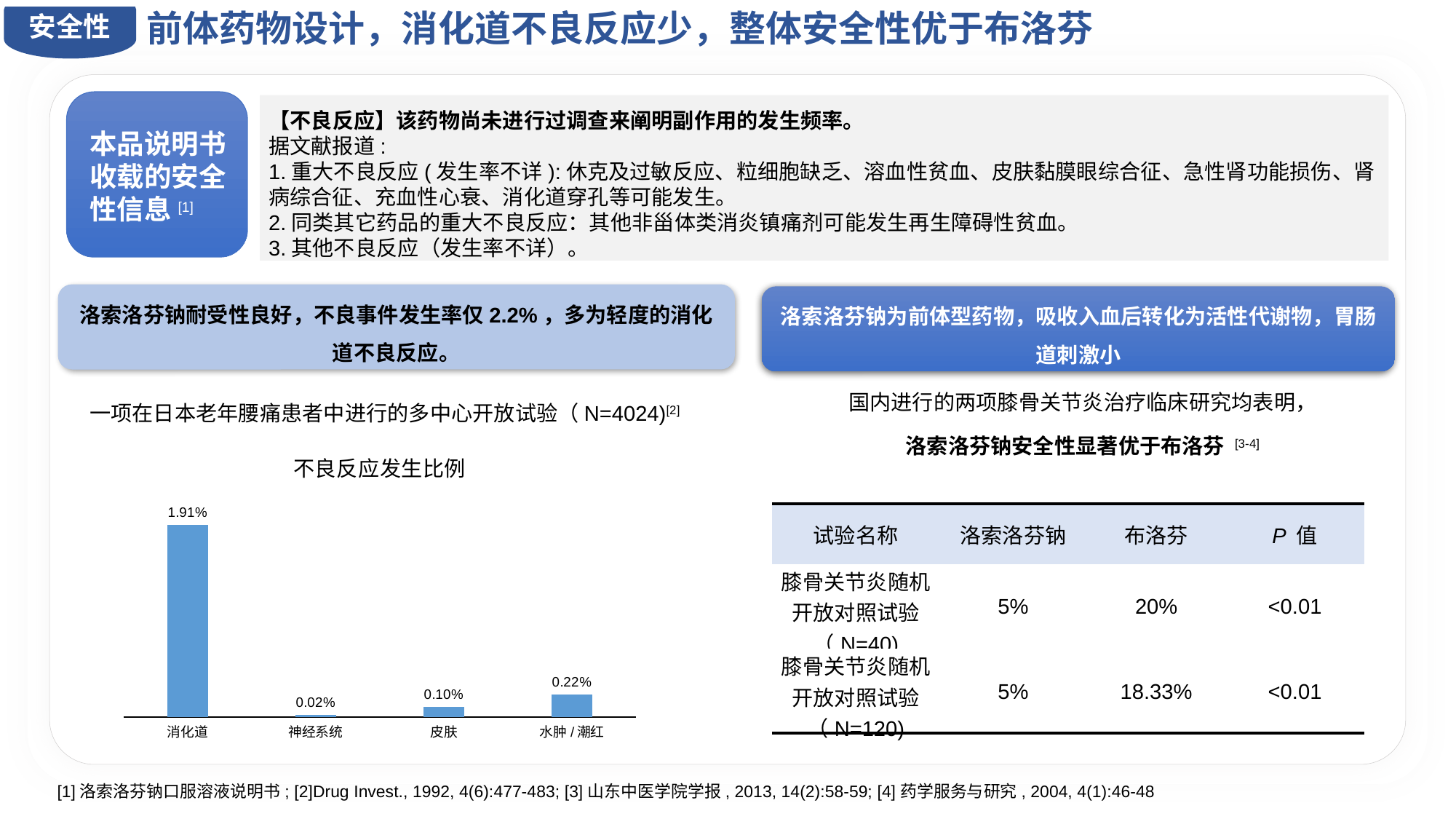

前体药物设计，消化道不良反应少，整体安全性优于布洛芬
安全性

【不良反应】该药物尚未进行过调查来阐明副作用的发生频率。
据文献报道:
1.重大不良反应(发生率不详):休克及过敏反应、粒细胞缺乏、溶血性贫血、皮肤黏膜眼综合征、急性肾功能损伤、肾病综合征、充血性心衰、消化道穿孔等可能发生。
2.同类其它药品的重大不良反应：其他非甾体类消炎镇痛剂可能发生再生障碍性贫血。
3.其他不良反应（发生率不详）。

本品说明书收载的安全性信息[1]
洛索洛芬钠耐受性良好，不良事件发生率仅2.2%，多为轻度的消化道不良反应。
洛索洛芬钠为前体型药物，吸收入血后转化为活性代谢物，胃肠道刺激小
国内进行的两项膝骨关节炎治疗临床研究均表明，
洛索洛芬钠安全性显著优于布洛芬 [3-4]
一项在日本老年腰痛患者中进行的多中心开放试验（N=4024)[2]

### Chart: 不良反应发生比例

| Category |  |
|---|---|
| 消化道 | 0.0191351888667992 |
| 神经系统 | 0.000248508946322068 |
| 皮肤 | 0.00099403578528827 |
| 水肿/潮红 | 0.00223658051689861 |
| 试验名称 | 洛索洛芬钠 | 布洛芬 | P 值 |
| --- | --- | --- | --- |
| 膝骨关节炎随机开放对照试验（N=40) | 5% | 20% | <0.01 |
| 膝骨关节炎随机开放对照试验（N=120) | 5% | 18.33% | <0.01 |
[1]洛索洛芬钠口服溶液说明书; [2]Drug Invest., 1992, 4(6):477-483; [3]山东中医学院学报, 2013, 14(2):58-59; [4]药学服务与研究, 2004, 4(1):46-48